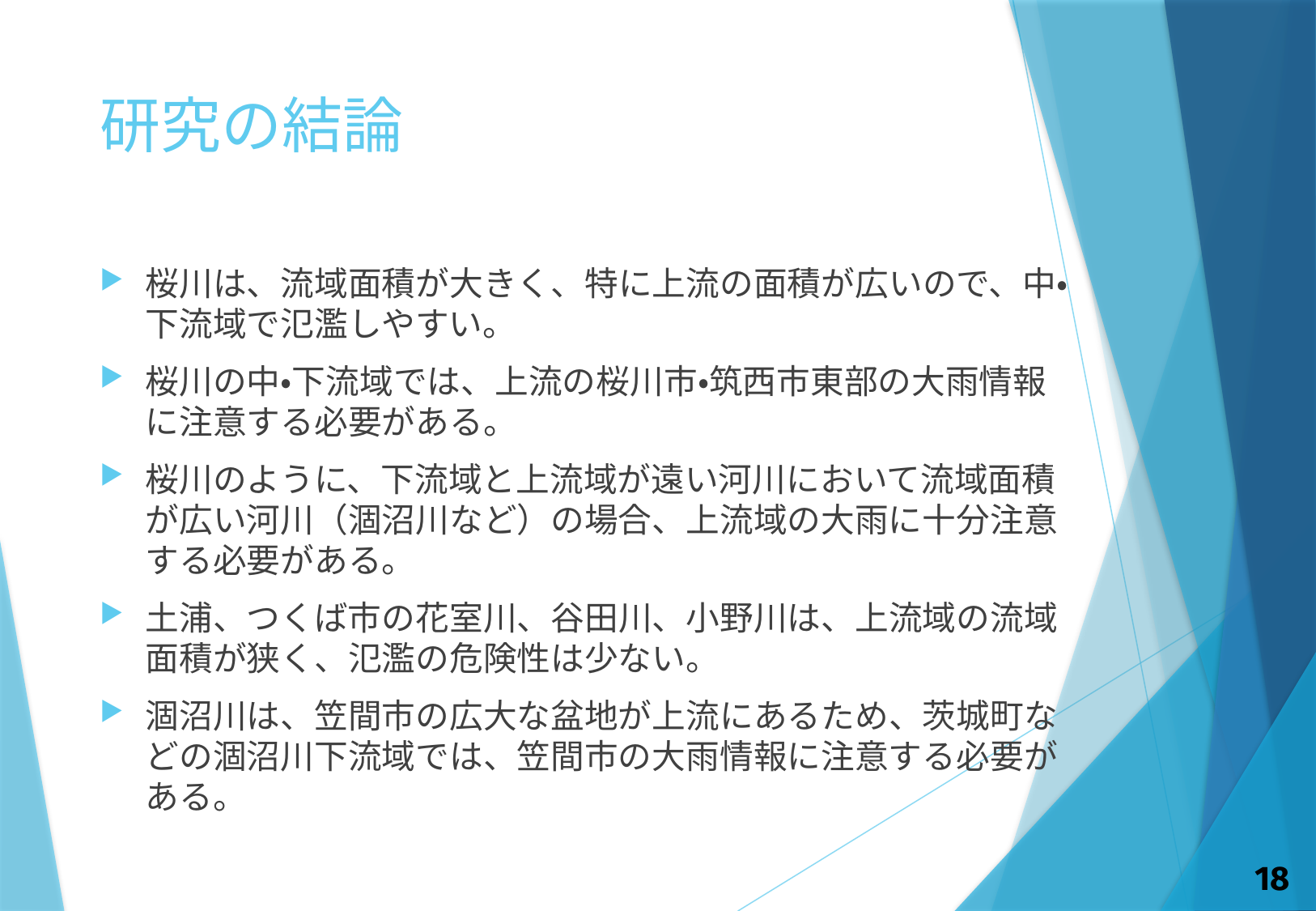

# 研究の結論
桜川は、流域面積が大きく、特に上流の面積が広いので、中・下流域で氾濫しやすい。
桜川の中・下流域では、上流の桜川市・筑西市東部の大雨情報に注意する必要がある。
桜川のように、下流域と上流域が遠い河川において流域面積が広い河川（涸沼川など）の場合、上流域の大雨に十分注意する必要がある。
土浦、つくば市の花室川、谷田川、小野川は、上流域の流域面積が狭く、氾濫の危険性は少ない。
涸沼川は、笠間市の広大な盆地が上流にあるため、茨城町などの涸沼川下流域では、笠間市の大雨情報に注意する必要がある。

18